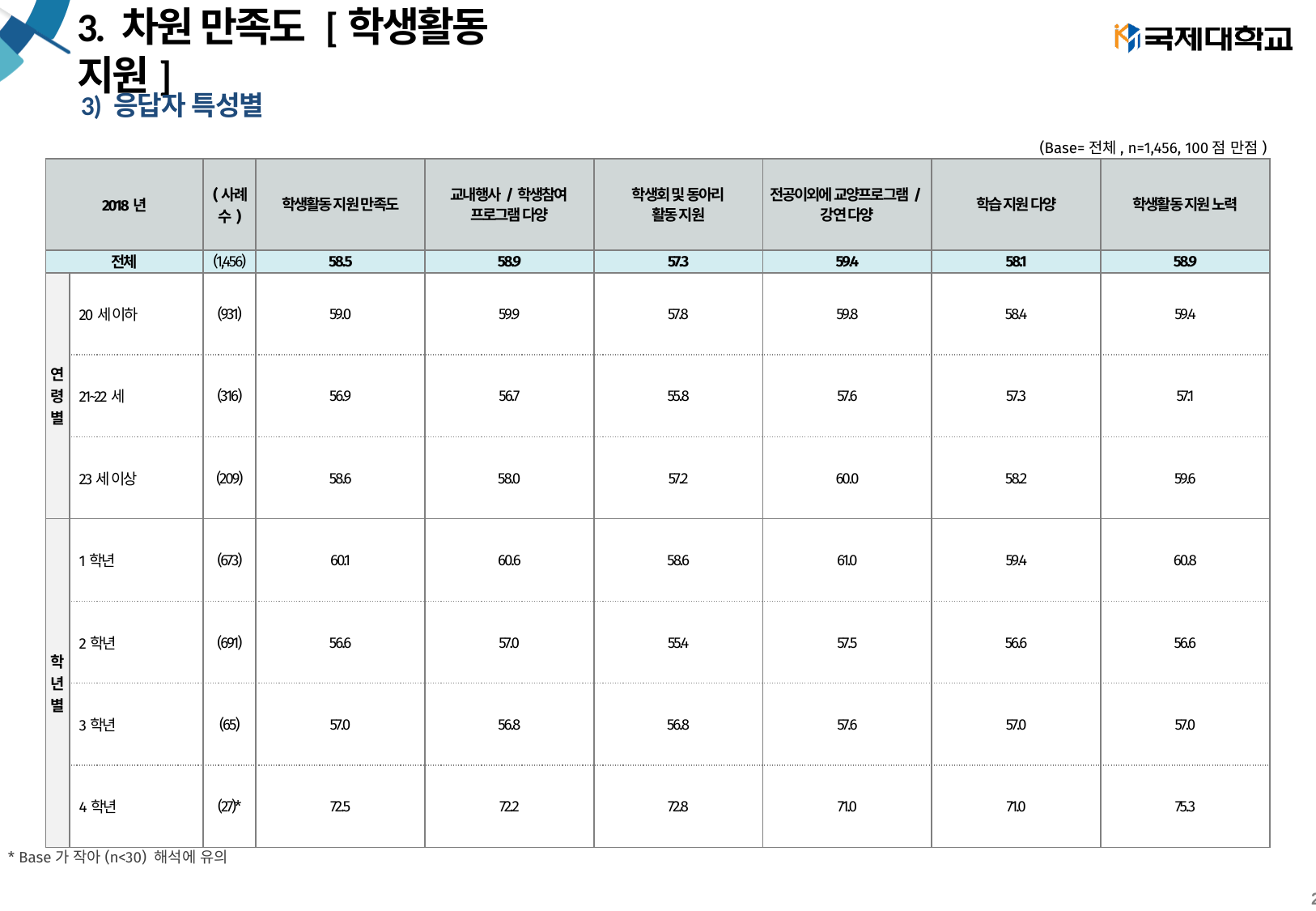

# 3. 차원 만족도 [학생활동 지원]
3) 응답자 특성별
(Base=전체, n=1,456, 100점 만점)
| 2018년 |  | (사례수) | 학생활동 지원 만족도 | 교내행사/학생참여 프로그램 다양 | 학생회 및 동아리 활동 지원 | 전공이외에 교양프로그램/강연 다양 | 학습 지원 다양 | 학생활동 지원 노력 |
| --- | --- | --- | --- | --- | --- | --- | --- | --- |
| 전체 |  | (1,456) | 58.5 | 58.9 | 57.3 | 59.4 | 58.1 | 58.9 |
| 연 령 별 | 20세 이하 | (931) | 59.0 | 59.9 | 57.8 | 59.8 | 58.4 | 59.4 |
|  | 21~22세 | (316) | 56.9 | 56.7 | 55.8 | 57.6 | 57.3 | 57.1 |
|  | 23세 이상 | (209) | 58.6 | 58.0 | 57.2 | 60.0 | 58.2 | 59.6 |
| 학 년 별 | 1학년 | (673) | 60.1 | 60.6 | 58.6 | 61.0 | 59.4 | 60.8 |
|  | 2학년 | (691) | 56.6 | 57.0 | 55.4 | 57.5 | 56.6 | 56.6 |
|  | 3학년 | (65) | 57.0 | 56.8 | 56.8 | 57.6 | 57.0 | 57.0 |
|  | 4학년 | (27)\* | 72.5 | 72.2 | 72.8 | 71.0 | 71.0 | 75.3 |
* Base가 작아(n<30) 해석에 유의